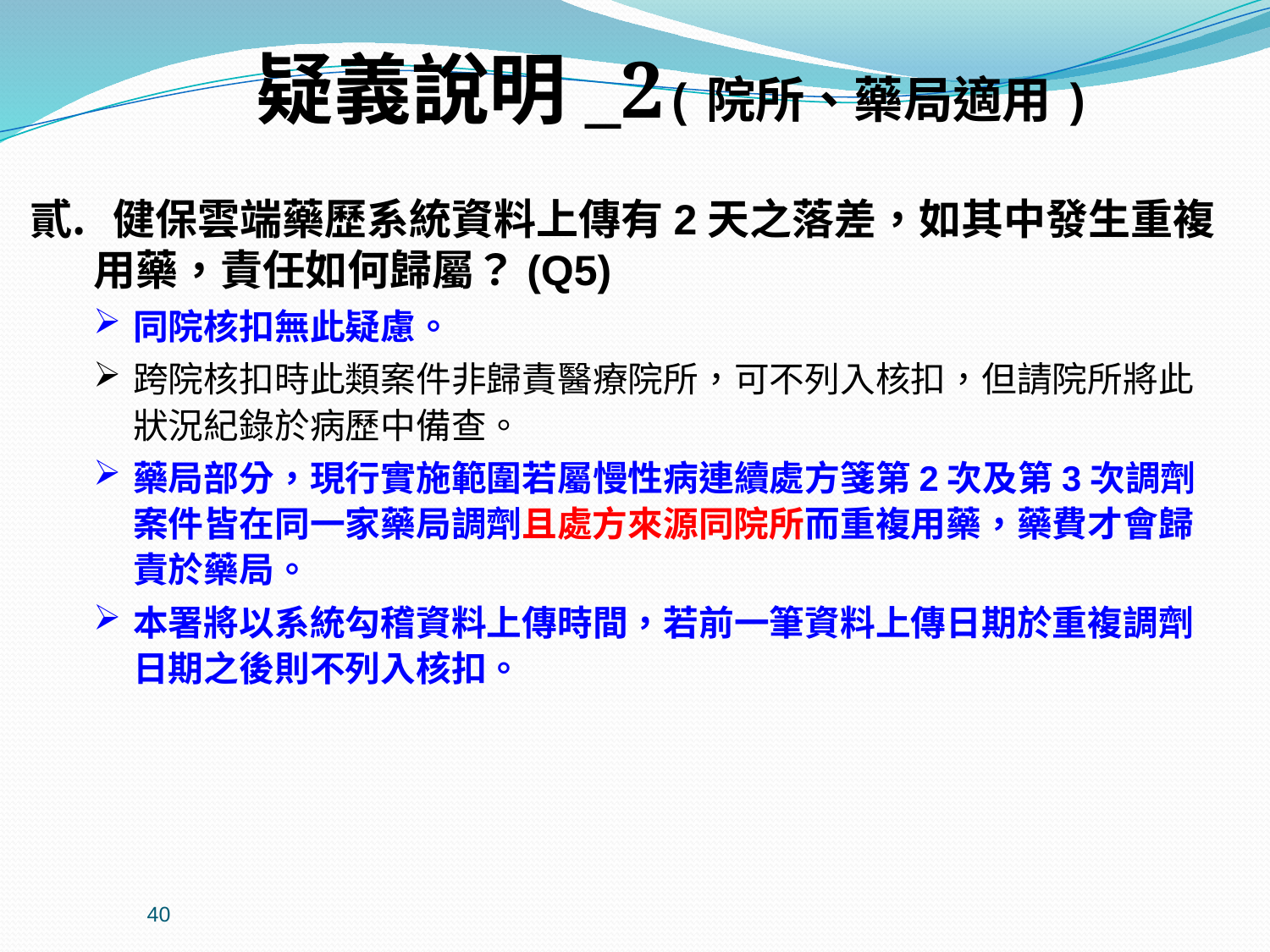

疑義說明_2(院所、藥局適用)
 健保雲端藥歷系統資料上傳有2天之落差，如其中發生重複用藥，責任如何歸屬？(Q5)
同院核扣無此疑慮。
跨院核扣時此類案件非歸責醫療院所，可不列入核扣，但請院所將此狀況紀錄於病歷中備查。
藥局部分，現行實施範圍若屬慢性病連續處方箋第2次及第3次調劑案件皆在同一家藥局調劑且處方來源同院所而重複用藥，藥費才會歸責於藥局。
本署將以系統勾稽資料上傳時間，若前一筆資料上傳日期於重複調劑日期之後則不列入核扣。

40